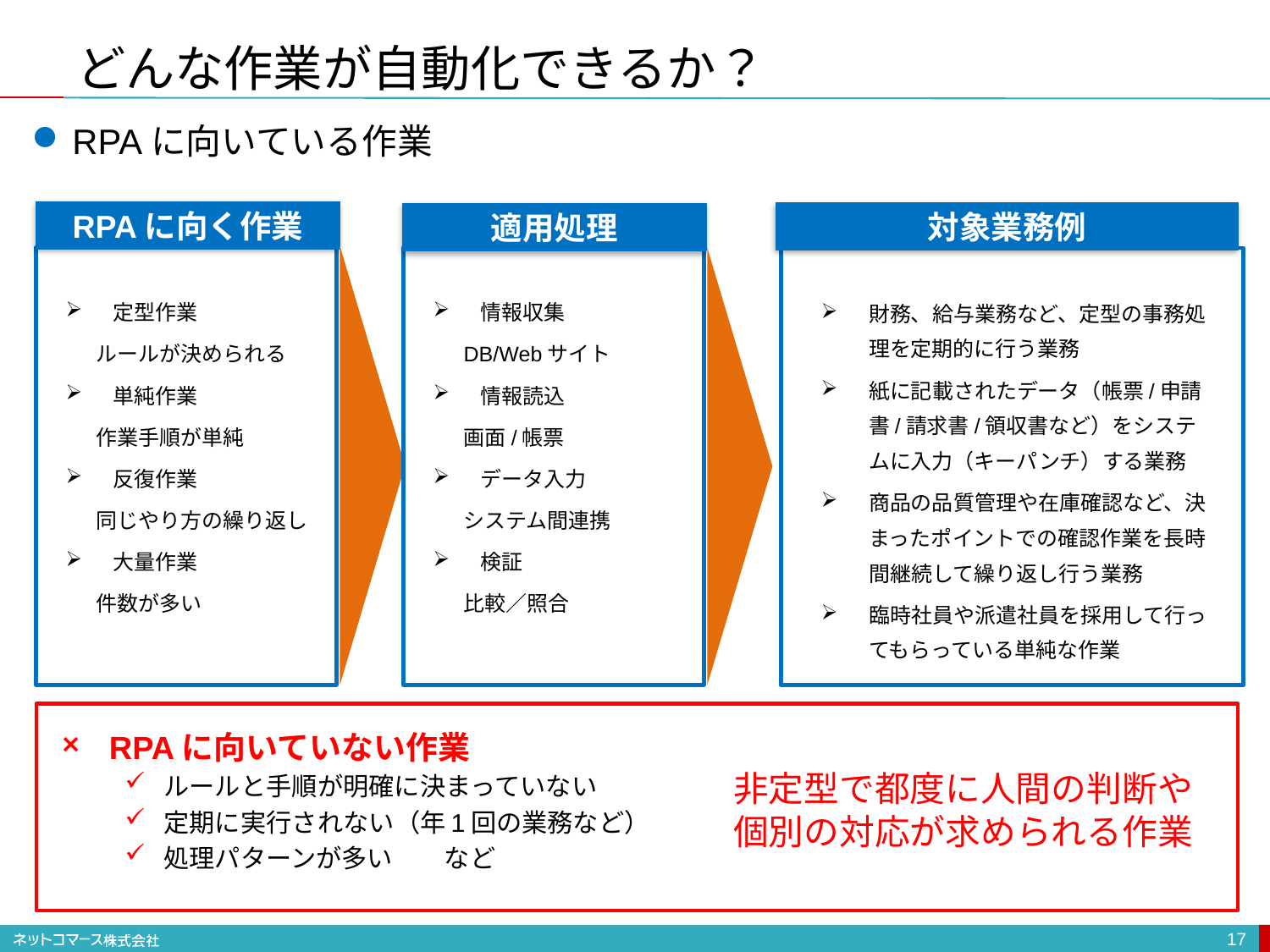

# どんな作業が自動化できるか？
RPAに向いている作業
RPAに向く作業
対象業務例
適用処理

定型作業
ルールが決められる
単純作業
作業手順が単純
反復作業
同じやり方の繰り返し
大量作業
件数が多い

情報収集
DB/Webサイト
情報読込
画面/帳票
データ入力
システム間連携
検証
比較／照合

財務、給与業務など、定型の事務処理を定期的に行う業務
紙に記載されたデータ（帳票/申請書/請求書/領収書など）をシステムに入力（キーパンチ）する業務
商品の品質管理や在庫確認など、決まったポイントでの確認作業を長時間継続して繰り返し行う業務
臨時社員や派遣社員を採用して行ってもらっている単純な作業

RPAに向いていない作業
ルールと手順が明確に決まっていない
定期に実行されない（年1回の業務など）
処理パターンが多い　　など
非定型で都度に人間の判断や
個別の対応が求められる作業
17